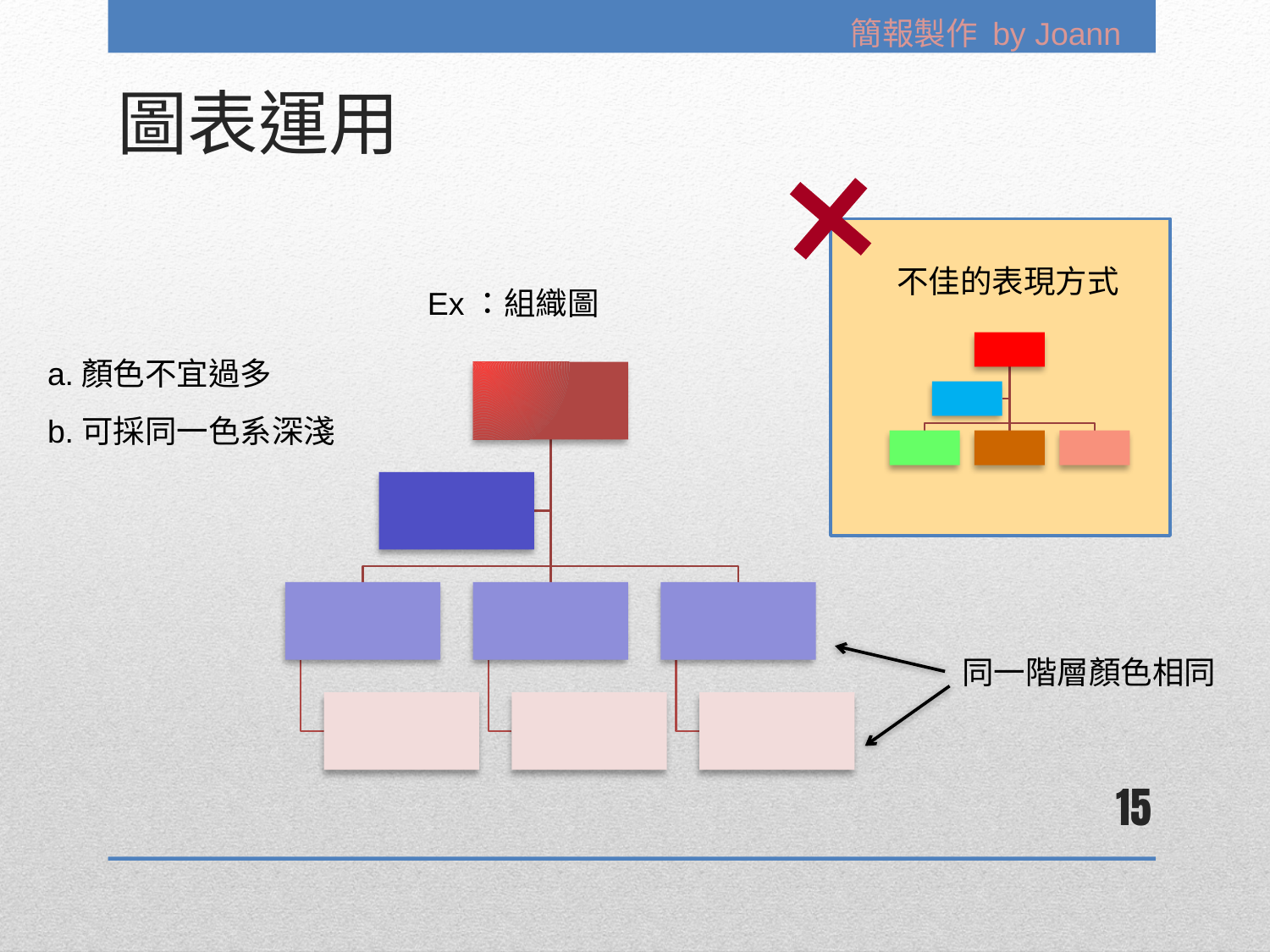

圖表運用

不佳的表現方式

Ex：組織圖
a.顏色不宜過多
b.可採同一色系深淺
同一階層顏色相同
15